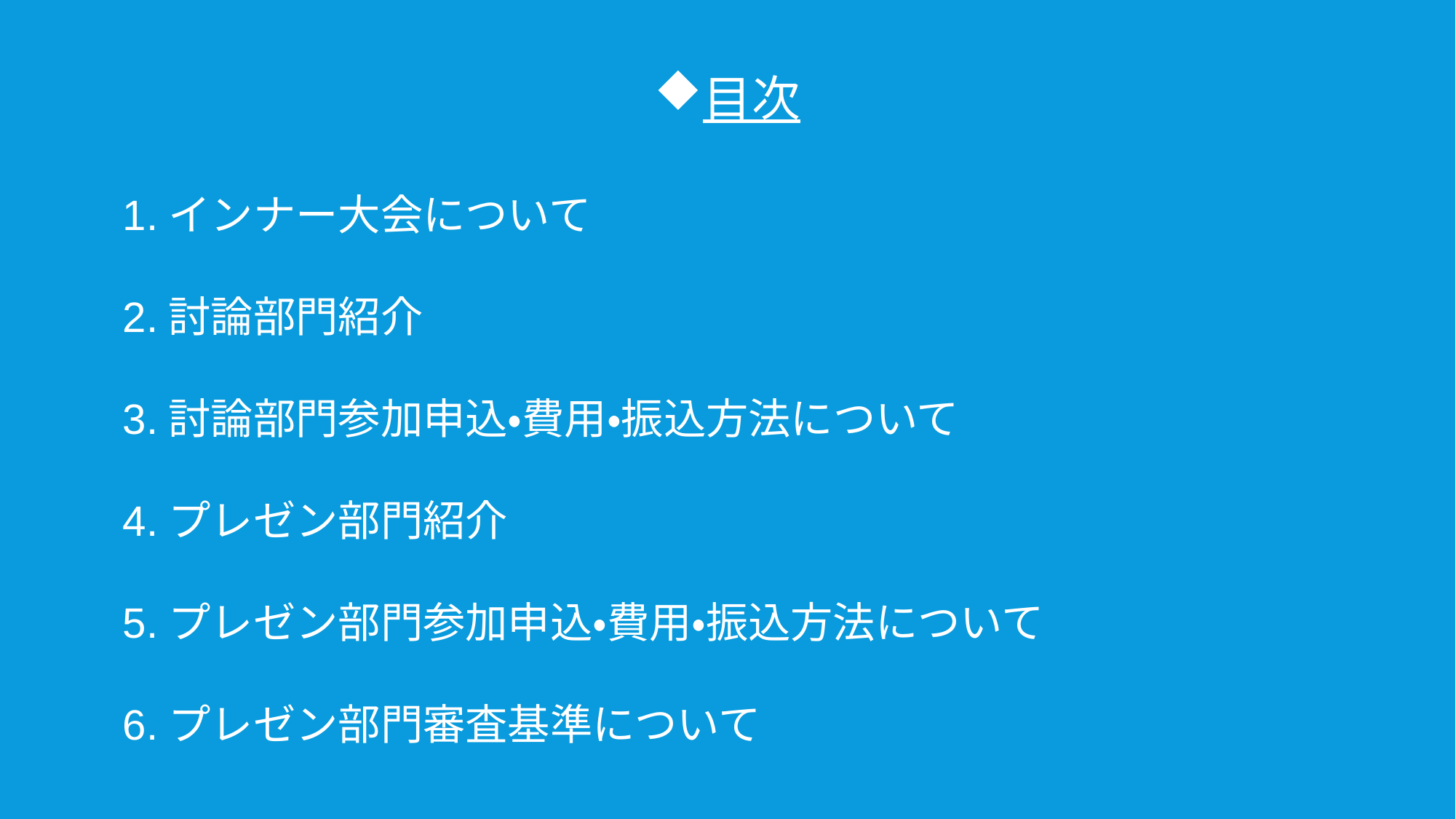

目次
1.インナー大会について
2.討論部門紹介
3.討論部門参加申込・費用・振込方法について
4.プレゼン部門紹介
5.プレゼン部門参加申込・費用・振込方法について
6.プレゼン部門審査基準について